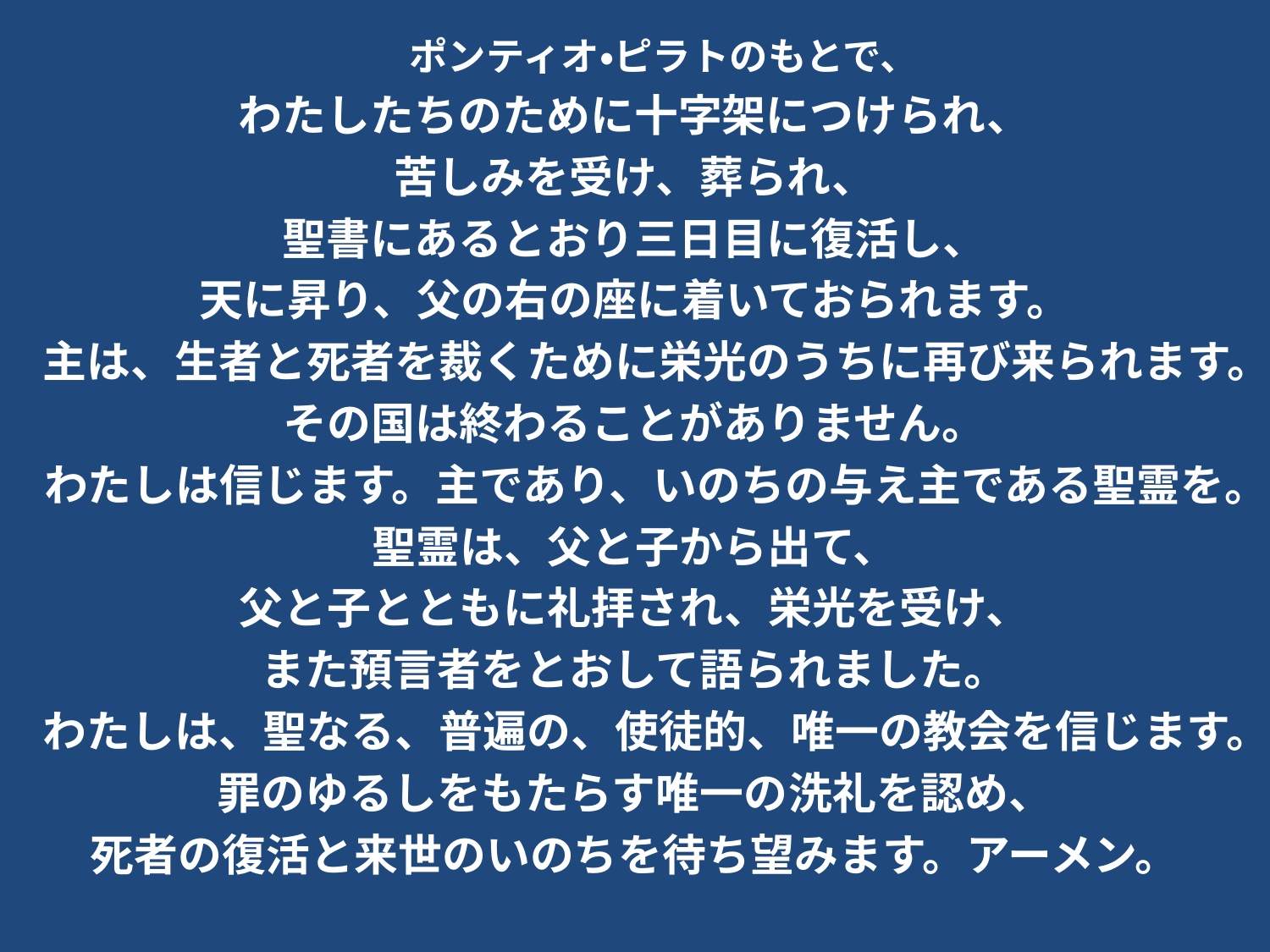

ポンティオ・ピラトのもとで、
わたしたちのために十字架につけられ、
苦しみを受け、葬られ、
聖書にあるとおり三日目に復活し、
天に昇り、父の右の座に着いておられます。
主は、生者と死者を裁くために栄光のうちに再び来られます。
その国は終わることがありません。
わたしは信じます。主であり、いのちの与え主である聖霊を。
聖霊は、父と子から出て、
父と子とともに礼拝され、栄光を受け、
また預言者をとおして語られました。
わたしは、聖なる、普遍の、使徒的、唯一の教会を信じます。
罪のゆるしをもたらす唯一の洗礼を認め、
死者の復活と来世のいのちを待ち望みます。アーメン。

#